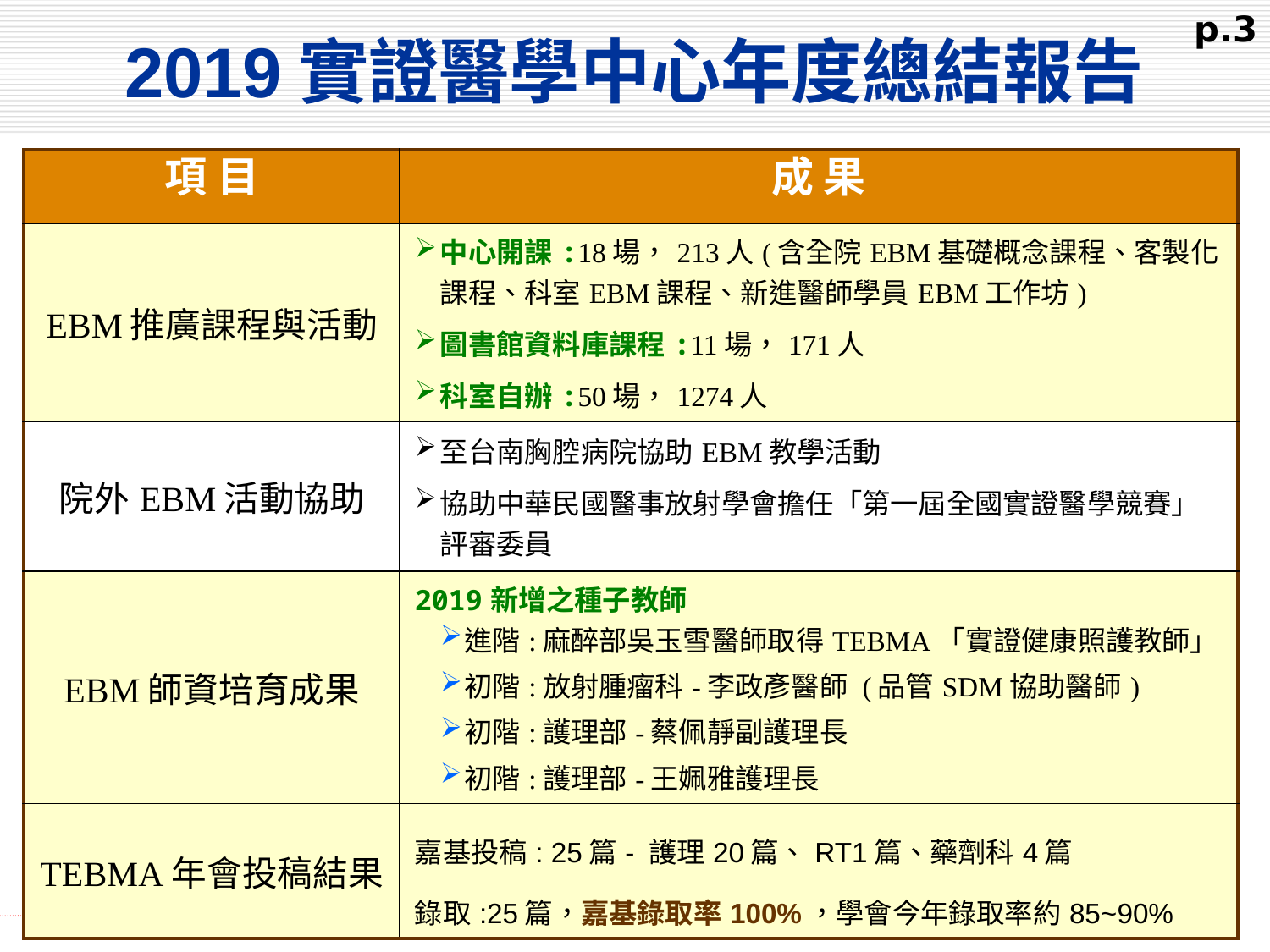

# 2019實證醫學中心年度總結報告
| 項 目 | 成 果 |
| --- | --- |
| EBM推廣課程與活動 | 中心開課:18場，213人(含全院EBM基礎概念課程、客製化課程、科室EBM課程、新進醫師學員EBM工作坊) 圖書館資料庫課程:11場，171人 科室自辦:50場，1274人 |
| 院外EBM活動協助 | 至台南胸腔病院協助EBM教學活動 協助中華民國醫事放射學會擔任「第一屆全國實證醫學競賽」評審委員 |
| EBM師資培育成果 | 2019新增之種子教師 進階:麻醉部吳玉雪醫師取得TEBMA「實證健康照護教師」 初階:放射腫瘤科-李政彥醫師 (品管SDM協助醫師) 初階:護理部-蔡佩靜副護理長 初階:護理部-王姵雅護理長 |
| TEBMA年會投稿結果 | 嘉基投稿: 25篇- 護理20篇、RT1篇、藥劑科4篇 錄取:25篇，嘉基錄取率100%，學會今年錄取率約85~90% |